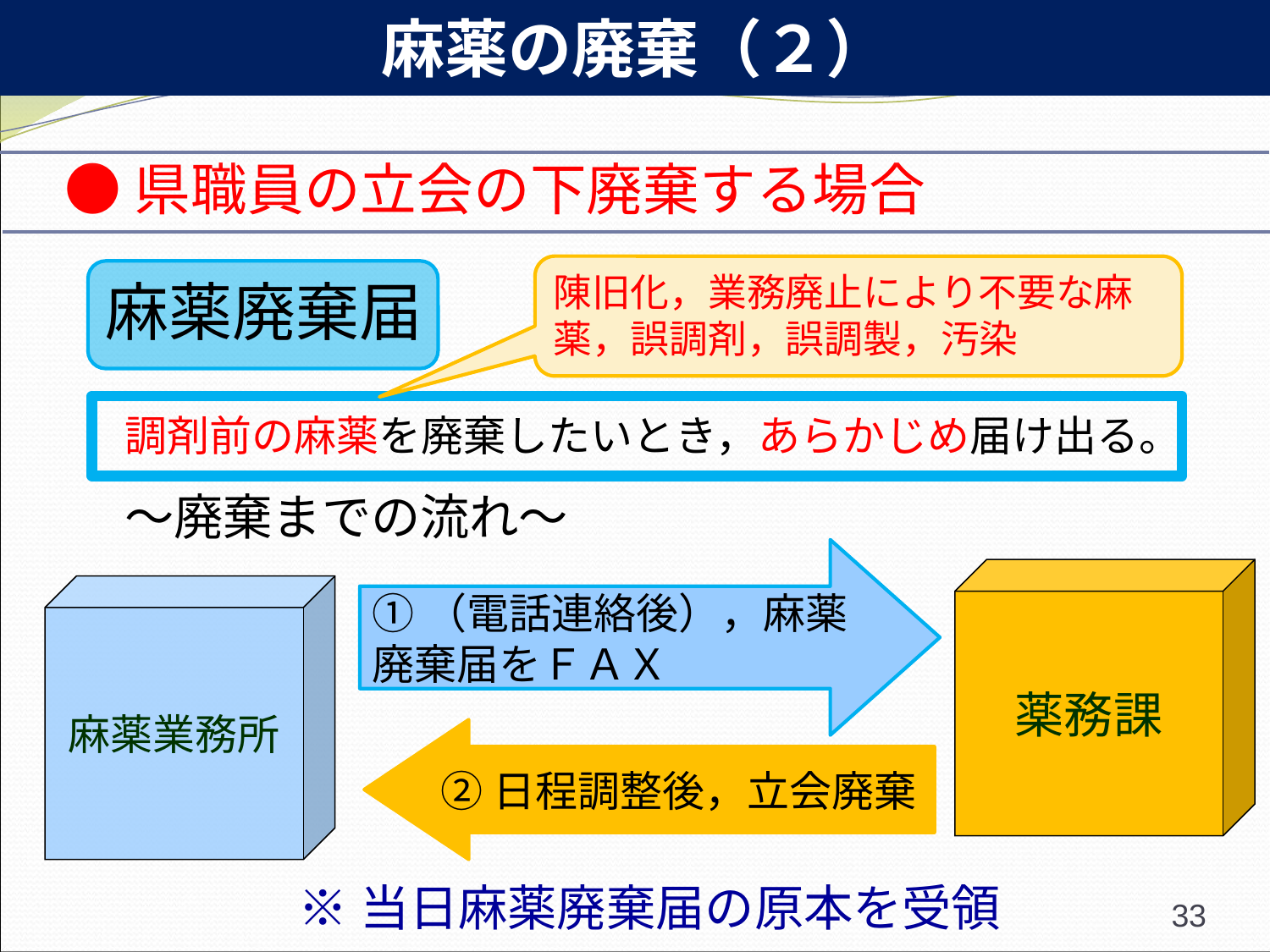

麻薬の廃棄（２）
●県職員の立会の下廃棄する場合
陳旧化，業務廃止により不要な麻薬，誤調剤，誤調製，汚染
麻薬廃棄届
　麻向法第２９条

調剤前の麻薬を廃棄したいとき，あらかじめ届け出る。
～廃棄までの流れ～
①（電話連絡後），麻薬廃棄届をＦＡＸ
薬務課
麻薬業務所
②日程調整後，立会廃棄
※当日麻薬廃棄届の原本を受領
33